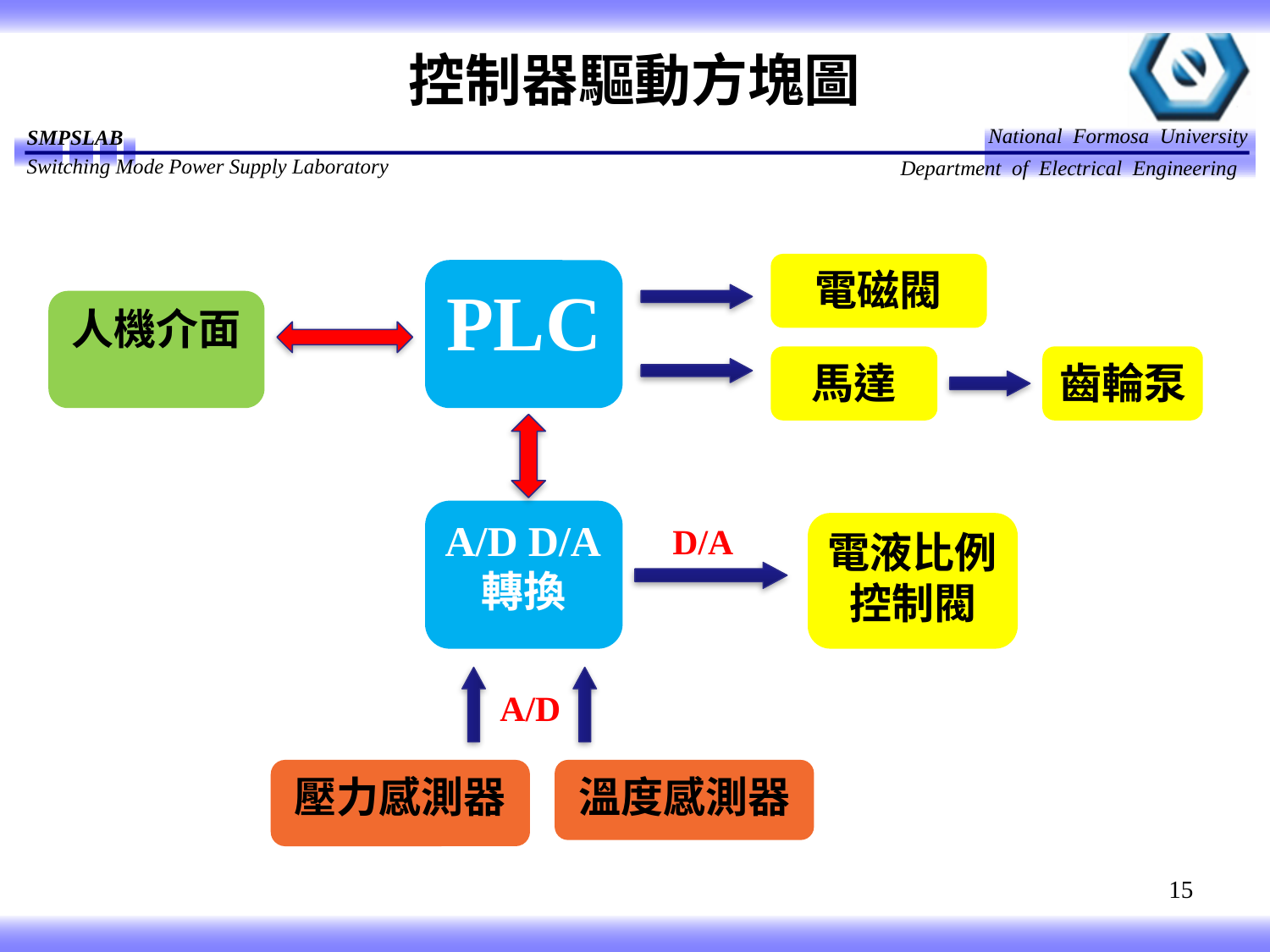

# 控制器驅動方塊圖
電磁閥
PLC

人機介面

馬達
齒輪泵

A/D D/A轉換
D/A
電液比例控制閥

A/D

壓力感測器
溫度感測器
15